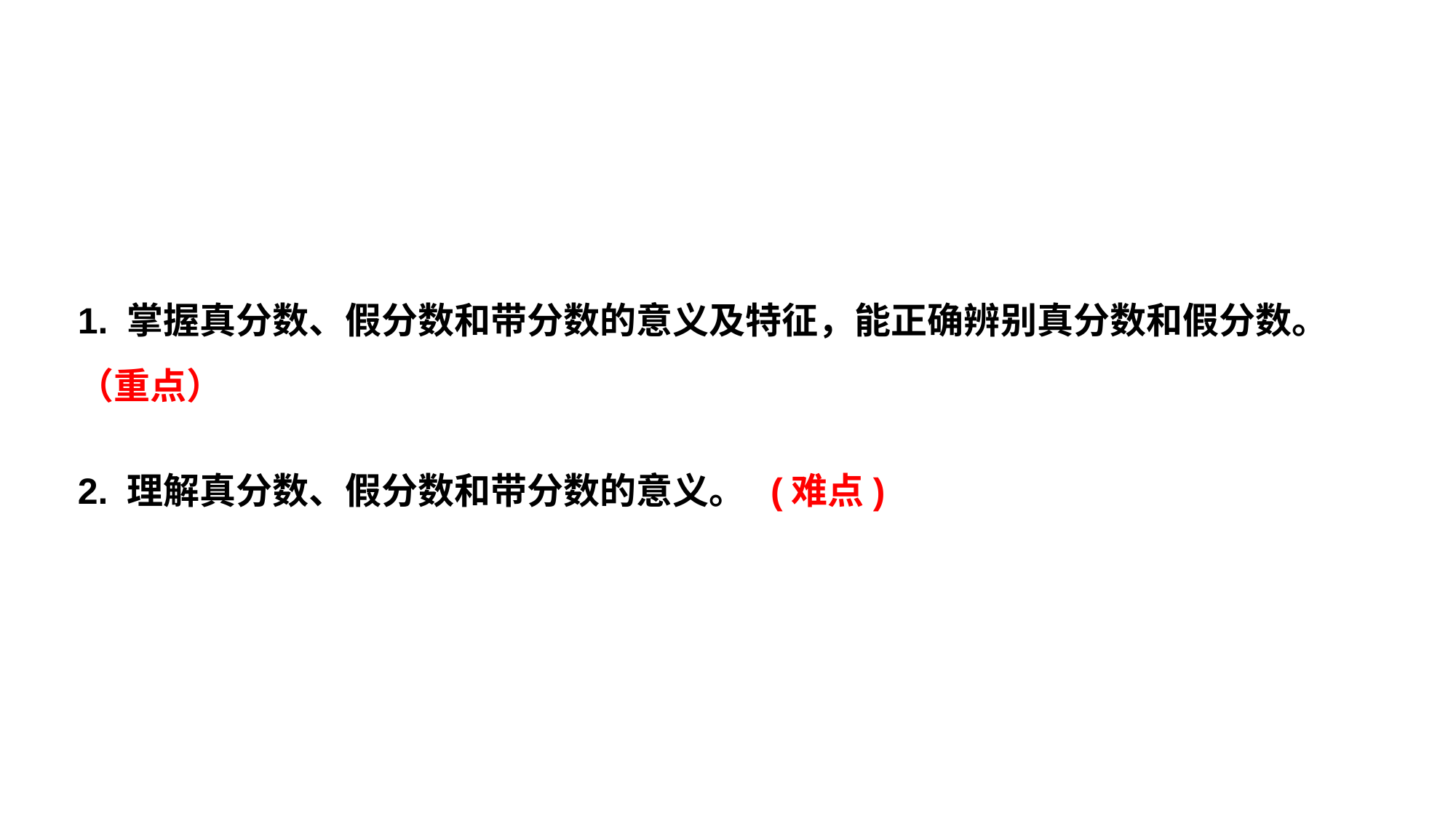

1. 掌握真分数、假分数和带分数的意义及特征，能正确辨别真分数和假分数。（重点）

2. 理解真分数、假分数和带分数的意义。  (难点)